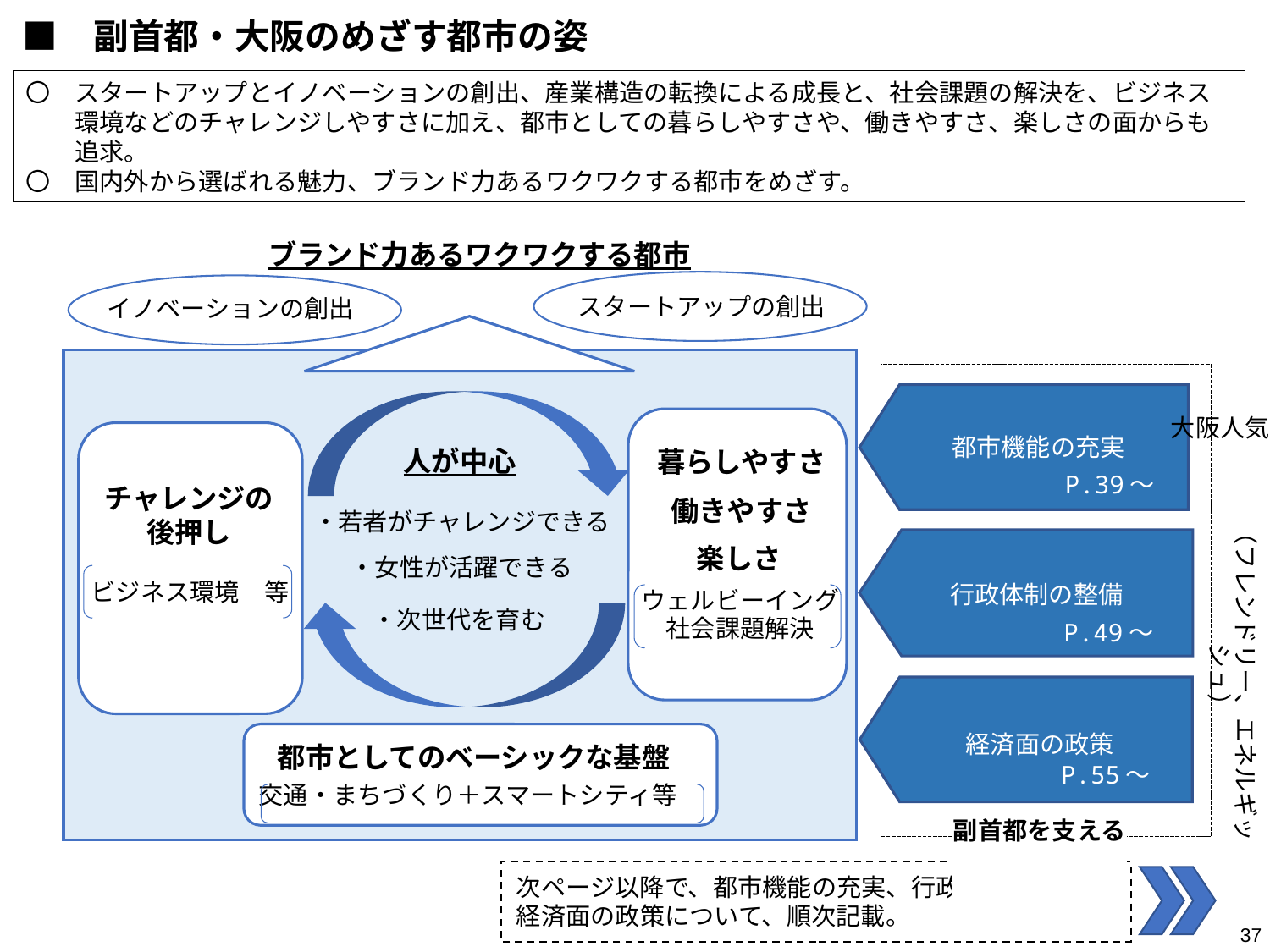

■　副首都・大阪のめざす都市の姿
〇　スタートアップとイノベーションの創出、産業構造の転換による成長と、社会課題の解決を、ビジネス
　　環境などのチャレンジしやすさに加え、都市としての暮らしやすさや、働きやすさ、楽しさの面からも
　　追求。
〇　国内外から選ばれる魅力、ブランド力あるワクワクする都市をめざす。
国内外から選ばれる魅力、
ブランド力あるワクワクする都市
スタートアップの創出
イノベーションの創出

大阪人気質

都市機能の充実

暮らしやすさ
人が中心
・若者がチャレンジできる
・女性が活躍できる
P.39～
働きやすさ
チャレンジの後押し
（フレンドリー、エネルギッシュ）
楽しさ

行政体制の整備
ビジネス環境　等

ウェルビーイング
社会課題解決
・次世代を育む

P.49～

経済面の政策
都市としてのベーシックな基盤

P.55～
交通・まちづくり＋スマートシティ等

副首都を支える

次ページ以降で、都市機能の充実、行政体制の整備、
経済面の政策について、順次記載。

37